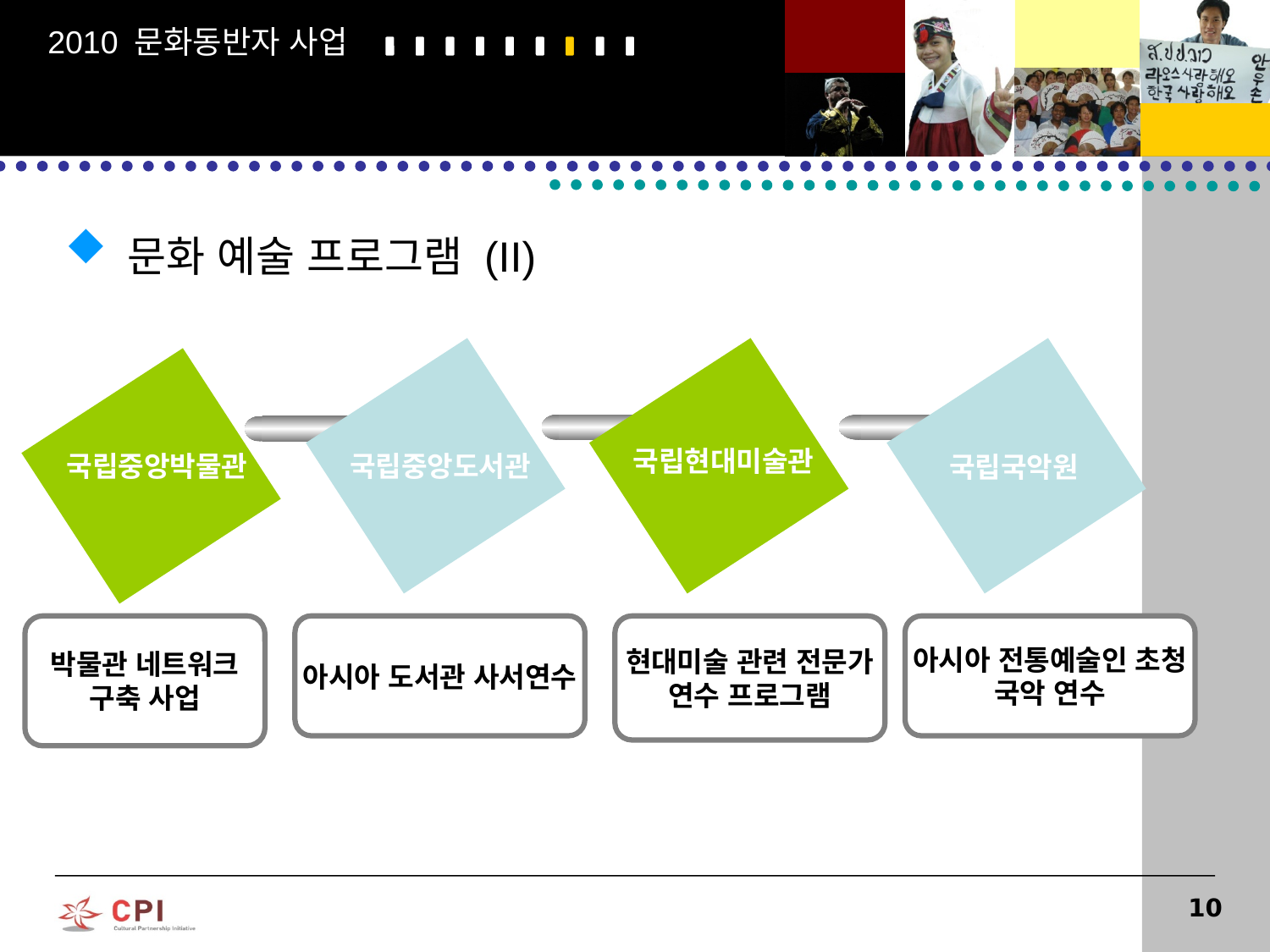

2010 문화동반자 사업

 문화 예술 프로그램 (II)

국립현대미술관
국립중앙박물관
국립중앙도서관
국립국악원
박물관 네트워크
구축 사업
현대미술 관련 전문가
연수 프로그램
아시아 도서관 사서연수
아시아 전통예술인 초청
국악 연수
10